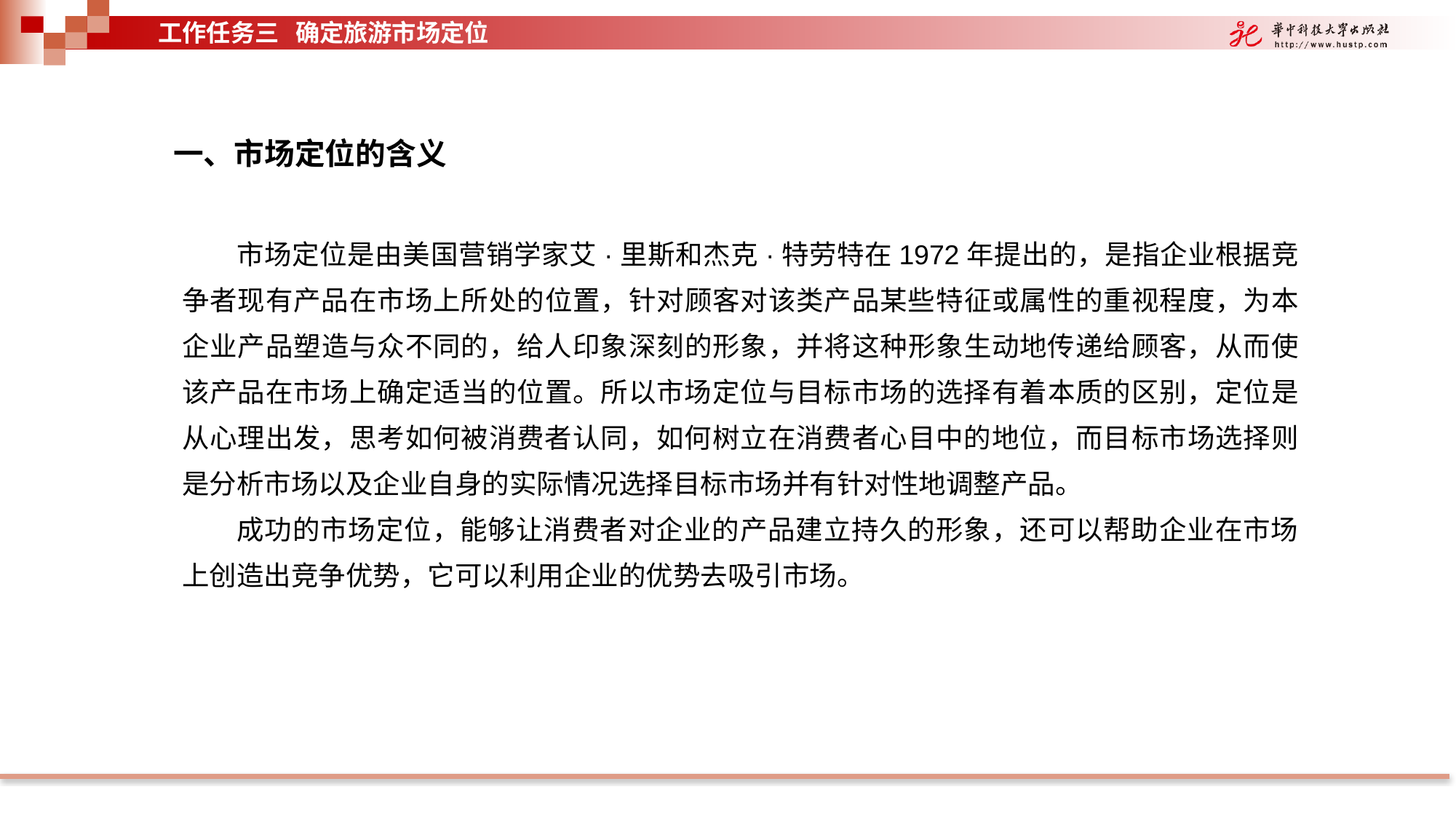

工作任务三   确定旅游市场定位
一、市场定位的含义
市场定位是由美国营销学家艾·里斯和杰克·特劳特在1972年提出的，是指企业根据竞争者现有产品在市场上所处的位置，针对顾客对该类产品某些特征或属性的重视程度，为本企业产品塑造与众不同的，给人印象深刻的形象，并将这种形象生动地传递给顾客，从而使该产品在市场上确定适当的位置。所以市场定位与目标市场的选择有着本质的区别，定位是从心理出发，思考如何被消费者认同，如何树立在消费者心目中的地位，而目标市场选择则是分析市场以及企业自身的实际情况选择目标市场并有针对性地调整产品。
成功的市场定位，能够让消费者对企业的产品建立持久的形象，还可以帮助企业在市场上创造出竞争优势，它可以利用企业的优势去吸引市场。